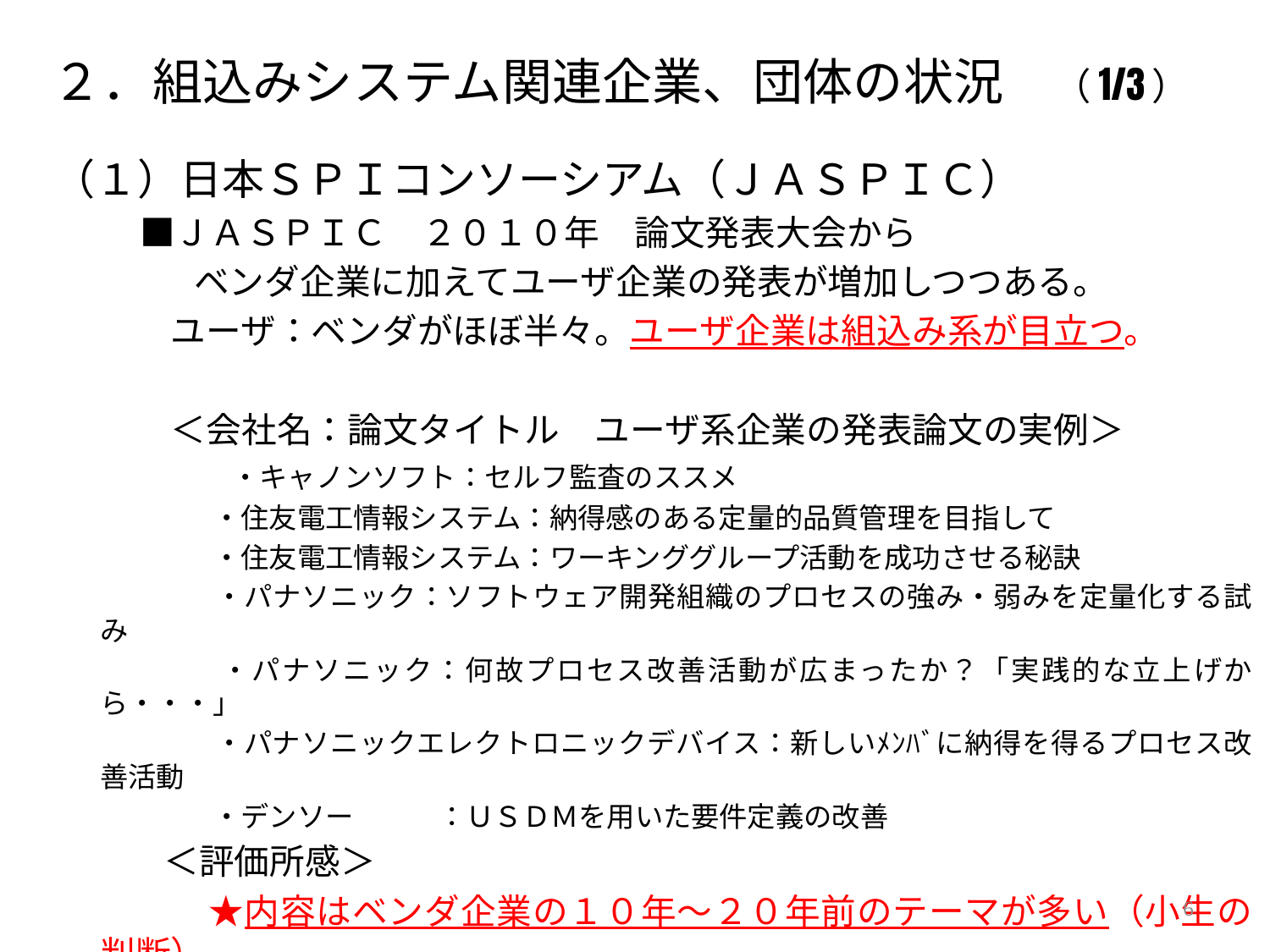

# ２．組込みシステム関連企業、団体の状況　（1/3）
（１）日本ＳＰＩコンソーシアム（ＪＡＳＰＩＣ）
 　　■ＪＡＳＰＩＣ　２０１０年　論文発表大会から
　　　　ベンダ企業に加えてユーザ企業の発表が増加しつつある。
　　ユーザ：ベンダがほぼ半々。ユーザ企業は組込み系が目立つ。

　　＜会社名：論文タイトル　ユーザ系企業の発表論文の実例＞
　　 　　　　・キャノンソフト：セルフ監査のススメ
　　　　・住友電工情報システム：納得感のある定量的品質管理を目指して
　　　　・住友電工情報システム：ワーキンググループ活動を成功させる秘訣
　　　　・パナソニック：ソフトウェア開発組織のプロセスの強み・弱みを定量化する試み
　　　　・パナソニック：何故プロセス改善活動が広まったか？「実践的な立上げから・・・」
　　　　・パナソニックエレクトロニックデバイス：新しいﾒﾝﾊﾞに納得を得るプロセス改善活動
　　　　・デンソー　　　：ＵＳＤＭを用いた要件定義の改善
　　＜評価所感＞
　　　★内容はベンダ企業の１０年～２０年前のテーマが多い（小生の判断）
　　　★ＳＩ、ソフトベンダが悩んできた、研究してきたほぼ同じ道を歩んでいる

6